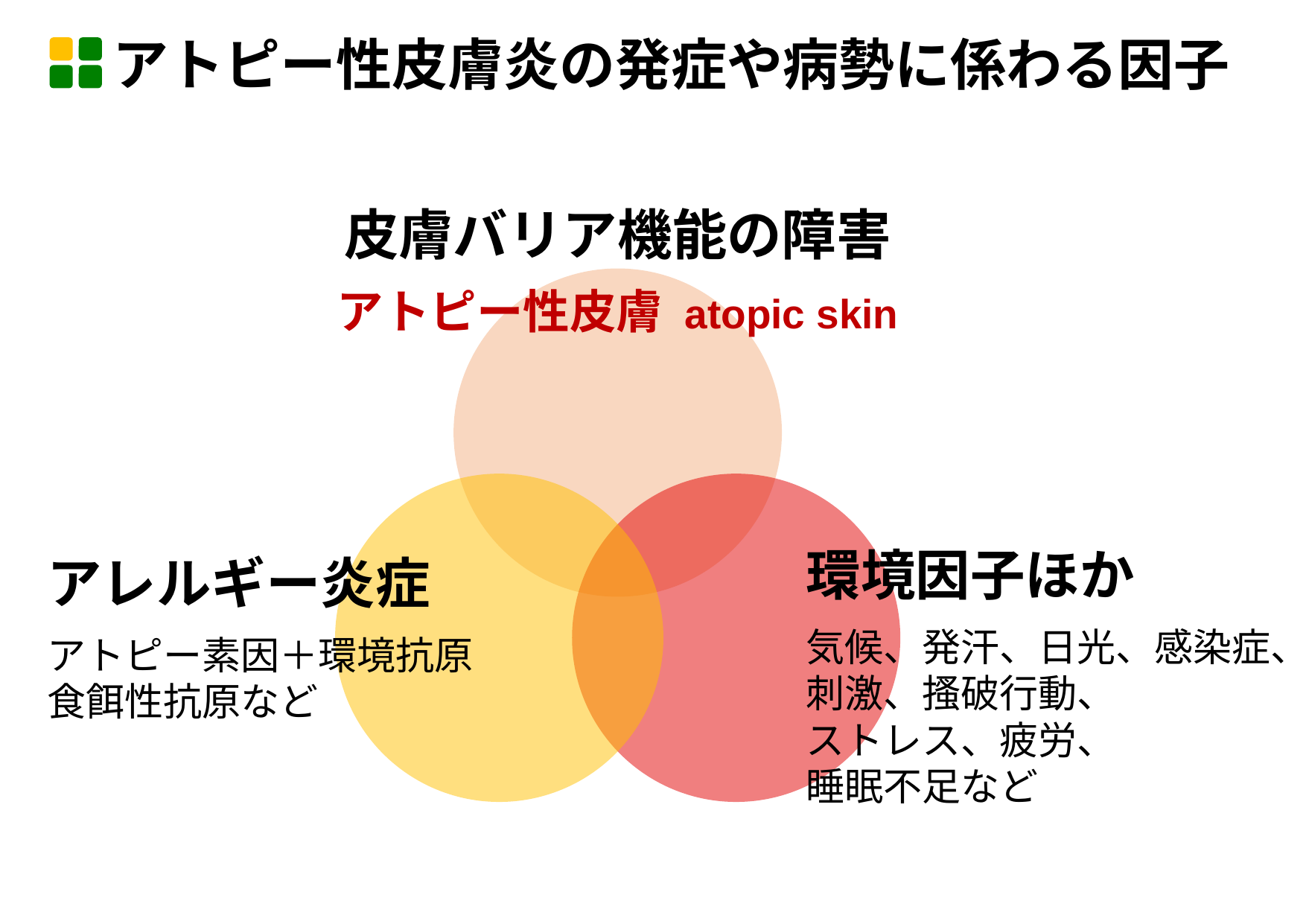

アトピー性皮膚炎の発症や病勢に係わる因子

皮膚バリア機能の障害

アトピー性皮膚 atopic skin

環境因子ほか

気候、発汗、日光、感染症、
刺激、搔破行動、
ストレス、疲労、
睡眠不足など
アレルギー炎症

アトピー素因＋環境抗原
食餌性抗原など